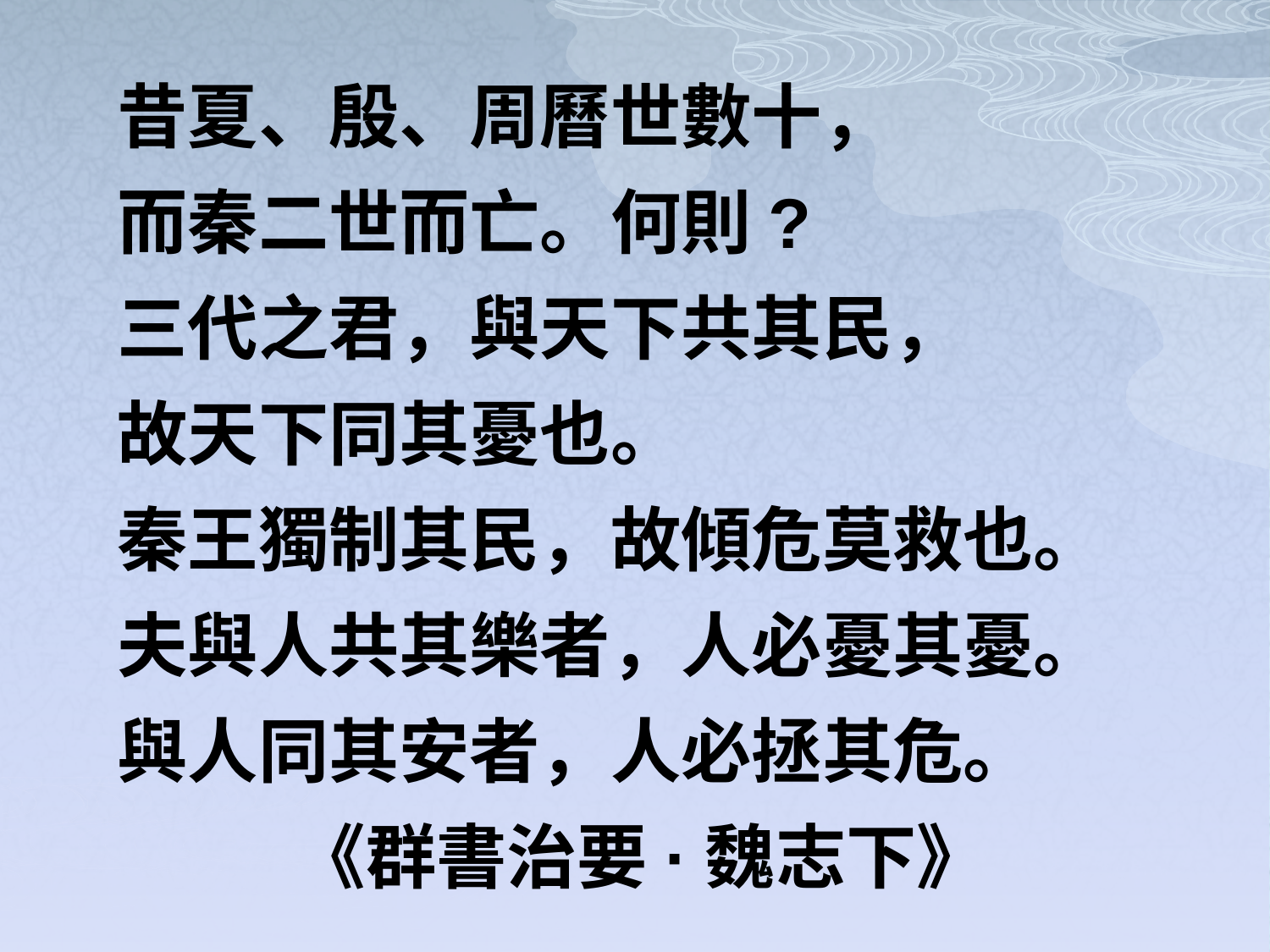

昔夏、殷、周曆世數十，
而秦二世而亡。何則?
三代之君，與天下共其民，
故天下同其憂也。
秦王獨制其民，故傾危莫救也。
夫與人共其樂者，人必憂其憂。
與人同其安者，人必拯其危。
          《群書治要·魏志下》